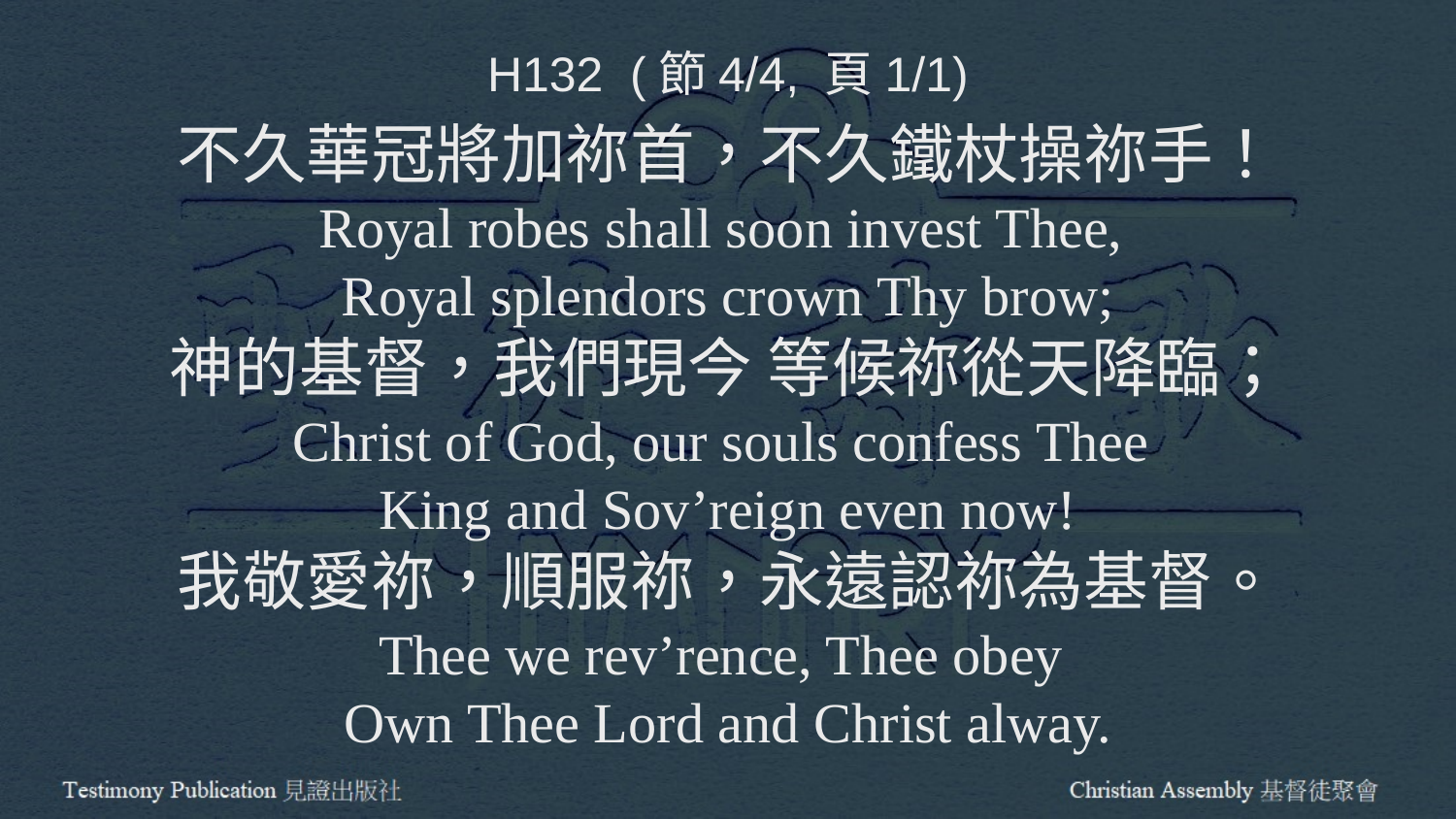

H132  (節4/4, 頁1/1)
不久華冠將加祢首，不久鐵杖操祢手！
Royal robes shall soon invest Thee,
Royal splendors crown Thy brow;
神的基督，我們現今 等候祢從天降臨；
Christ of God, our souls confess Thee
King and Sov’reign even now!
我敬愛祢，順服祢，永遠認祢為基督。
Thee we rev’rence, Thee obey
Own Thee Lord and Christ alway.